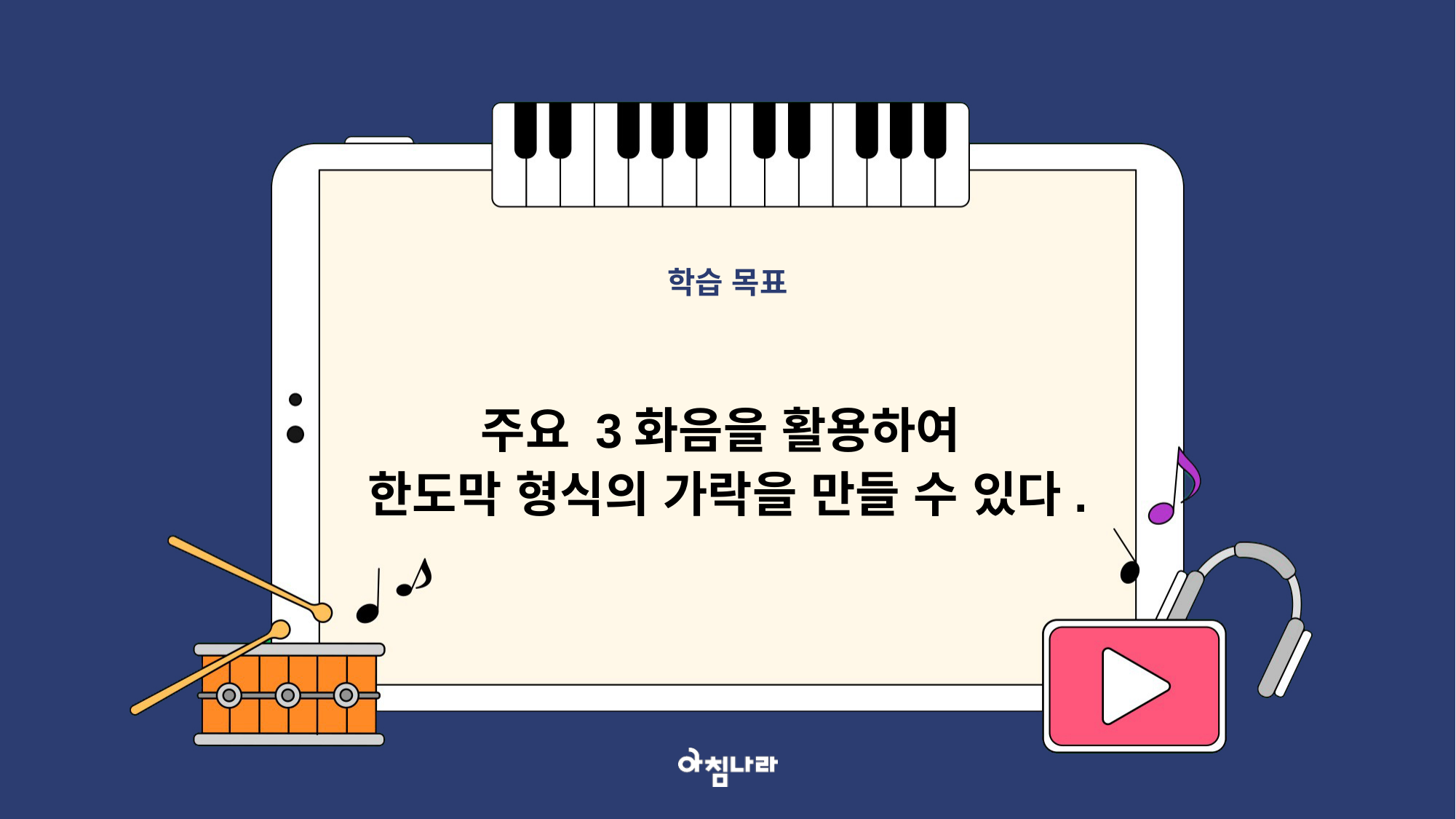

학습 목표
주요 3화음을 활용하여
한도막 형식의 가락을 만들 수 있다.